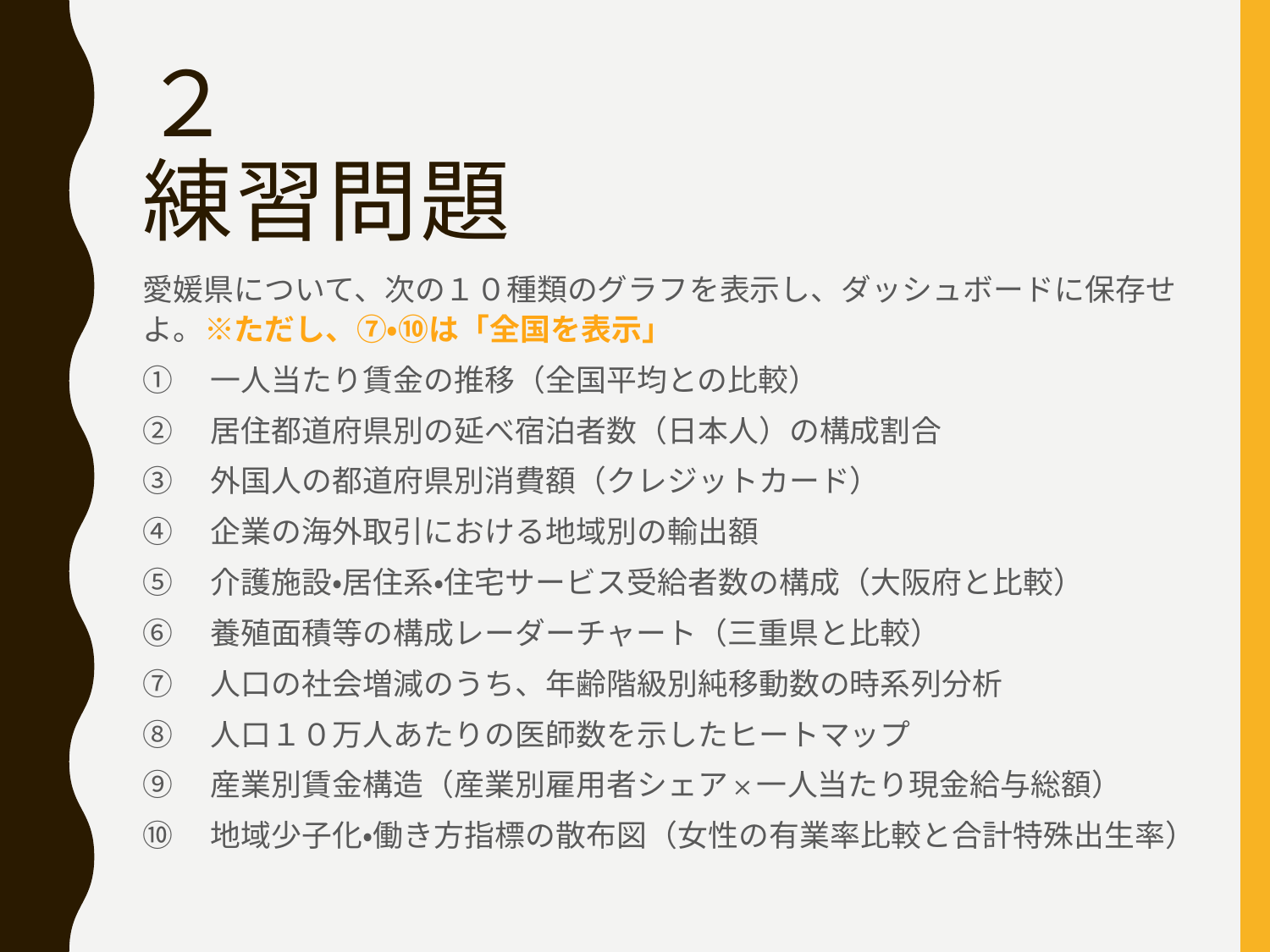

# ２ 練習問題
愛媛県について、次の１０種類のグラフを表示し、ダッシュボードに保存せよ。※ただし、⑦・⑩は「全国を表示」
①　一人当たり賃金の推移（全国平均との比較）
②　居住都道府県別の延べ宿泊者数（日本人）の構成割合
③　外国人の都道府県別消費額（クレジットカード）
④　企業の海外取引における地域別の輸出額
⑤　介護施設・居住系・住宅サービス受給者数の構成（大阪府と比較）
⑥　養殖面積等の構成レーダーチャート（三重県と比較）
⑦　人口の社会増減のうち、年齢階級別純移動数の時系列分析
⑧　人口１０万人あたりの医師数を示したヒートマップ
⑨　産業別賃金構造（産業別雇用者シェア×一人当たり現金給与総額）
⑩　地域少子化・働き方指標の散布図（女性の有業率比較と合計特殊出生率）